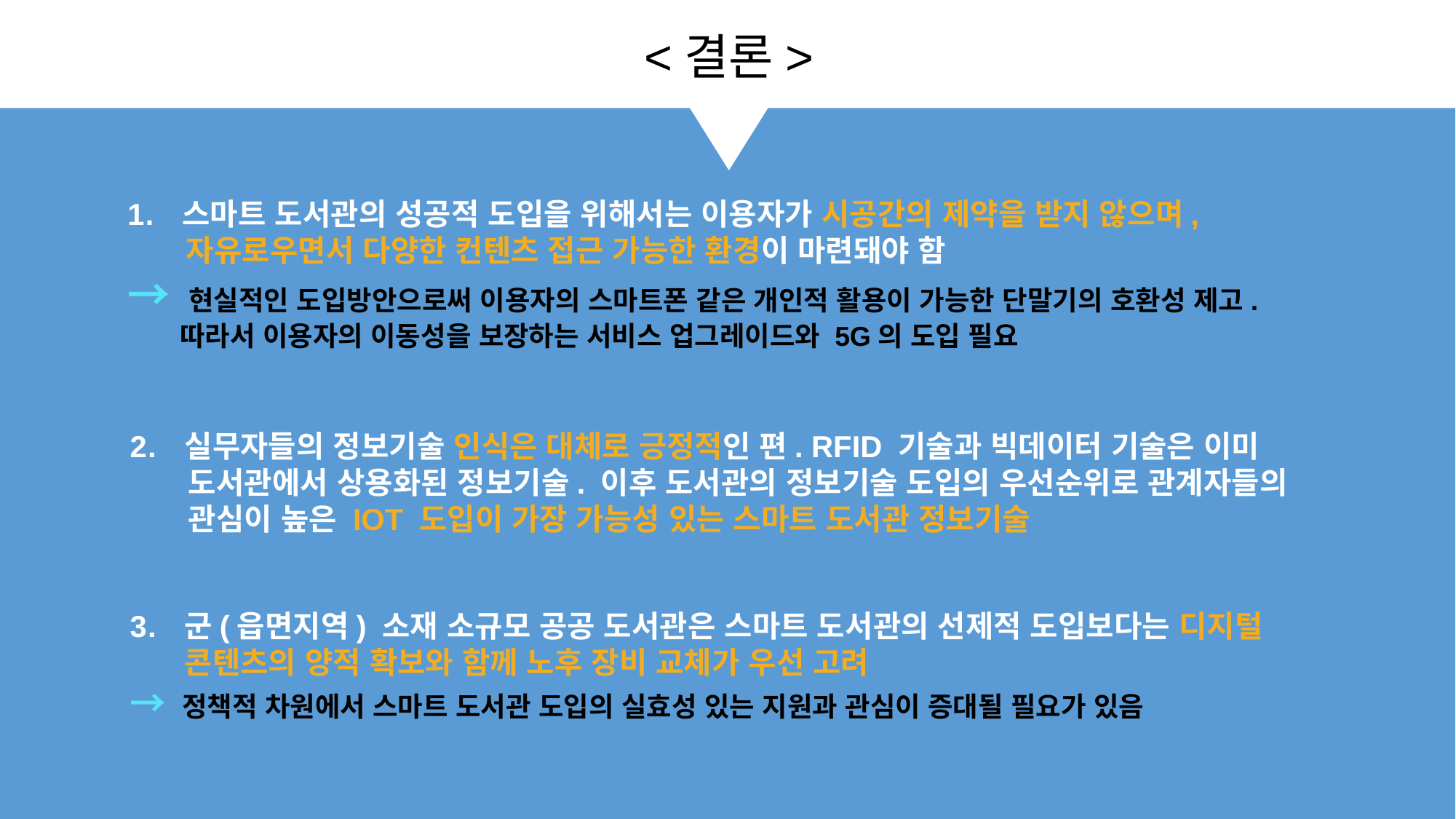

<결론>

스마트 도서관의 성공적 도입을 위해서는 이용자가 시공간의 제약을 받지 않으며,
      자유로우면서 다양한 컨텐츠 접근 가능한 환경이 마련돼야 함
→ 현실적인 도입방안으로써 이용자의 스마트폰 같은 개인적 활용이 가능한 단말기의 호환성 제고.
      따라서 이용자의 이동성을 보장하는 서비스 업그레이드와 5G의 도입 필요

실무자들의 정보기술 인식은 대체로 긍정적인 편. RFID 기술과 빅데이터 기술은 이미
      도서관에서 상용화된 정보기술. 이후 도서관의 정보기술 도입의 우선순위로 관계자들의
      관심이 높은 IOT 도입이 가장 가능성 있는 스마트 도서관 정보기술
군(읍면지역) 소재 소규모 공공 도서관은 스마트 도서관의 선제적 도입보다는 디지털 콘텐츠의 양적 확보와 함께 노후 장비 교체가 우선 고려
→ 정책적 차원에서 스마트 도서관 도입의 실효성 있는 지원과 관심이 증대될 필요가 있음